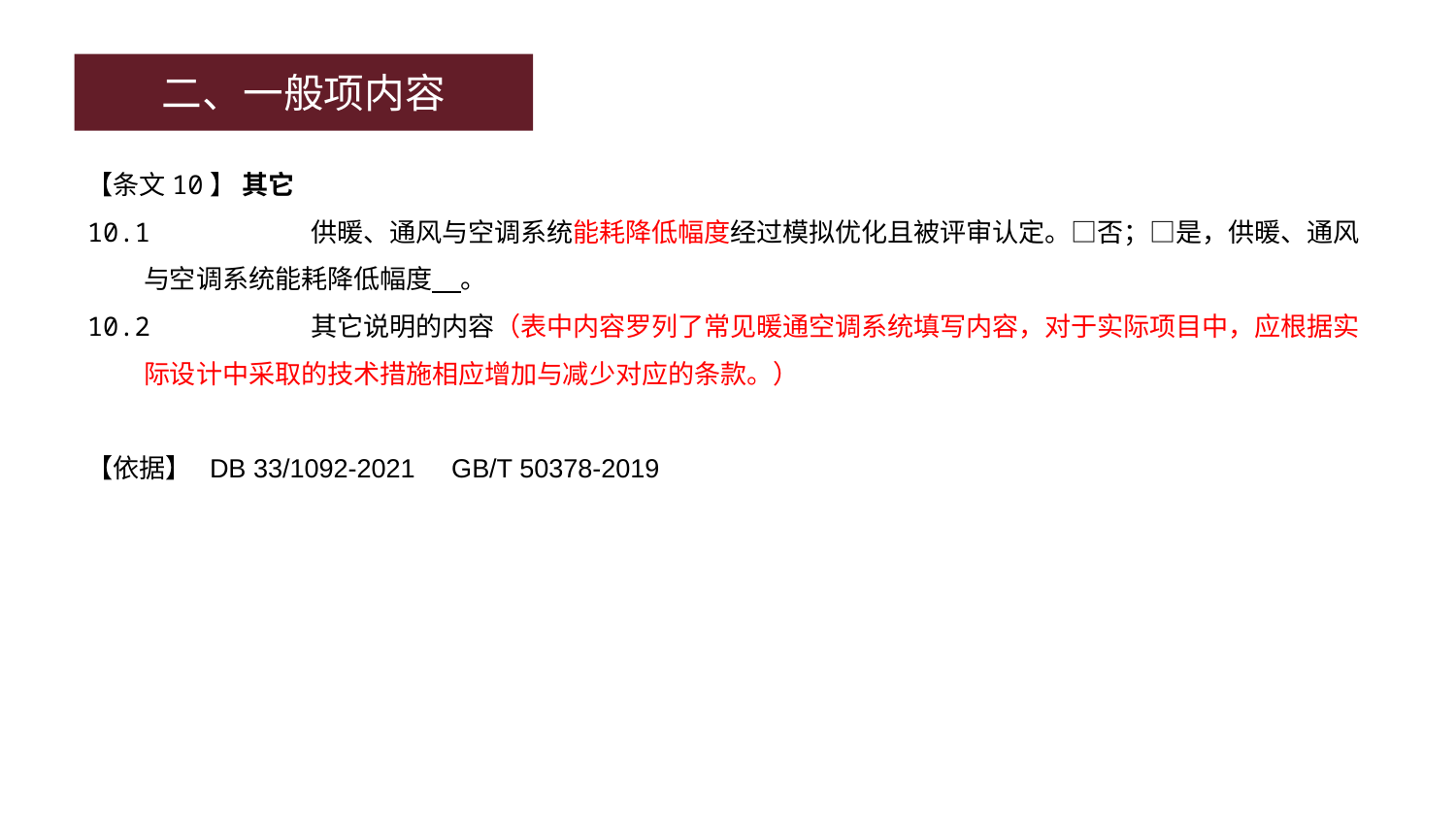

二、一般项内容
【条文10】 其它
10.1	 供暖、通风与空调系统能耗降低幅度经过模拟优化且被评审认定。□否；□是，供暖、通风与空调系统能耗降低幅度     。
10.2	 其它说明的内容（表中内容罗列了常见暖通空调系统填写内容，对于实际项目中，应根据实际设计中采取的技术措施相应增加与减少对应的条款。）

【依据】  DB 33/1092-2021     GB/T 50378-2019